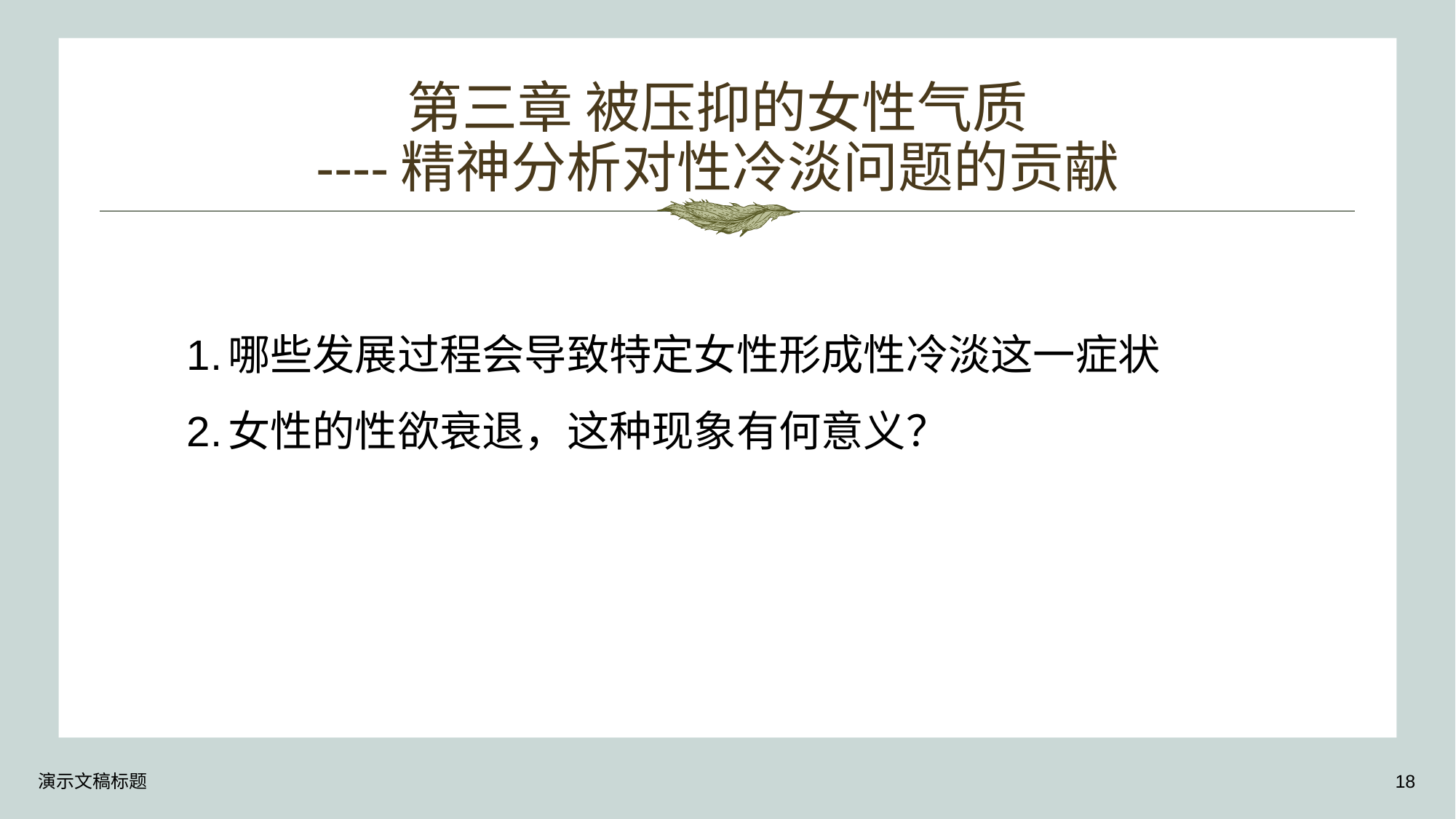

# 第三章 被压抑的女性气质 ----精神分析对性冷淡问题的贡献
哪些发展过程会导致特定女性形成性冷淡这一症状
女性的性欲衰退，这种现象有何意义？

演示文稿标题
18